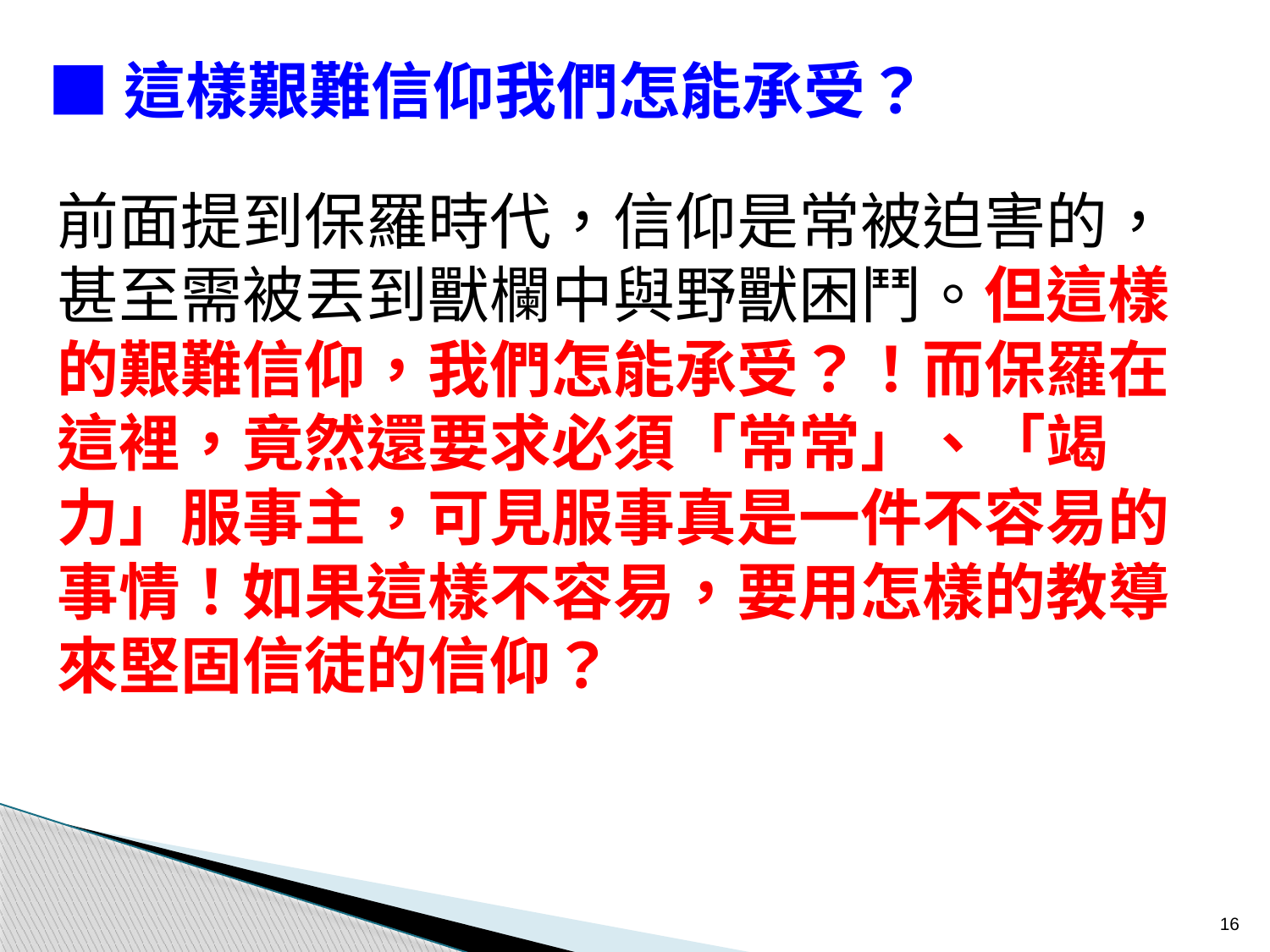

■這樣艱難信仰我們怎能承受？
前面提到保羅時代，信仰是常被迫害的，甚至需被丟到獸欄中與野獸困鬥。但這樣的艱難信仰，我們怎能承受？！而保羅在這裡，竟然還要求必須「常常」、「竭力」服事主，可見服事真是一件不容易的事情！如果這樣不容易，要用怎樣的教導來堅固信徒的信仰？
16